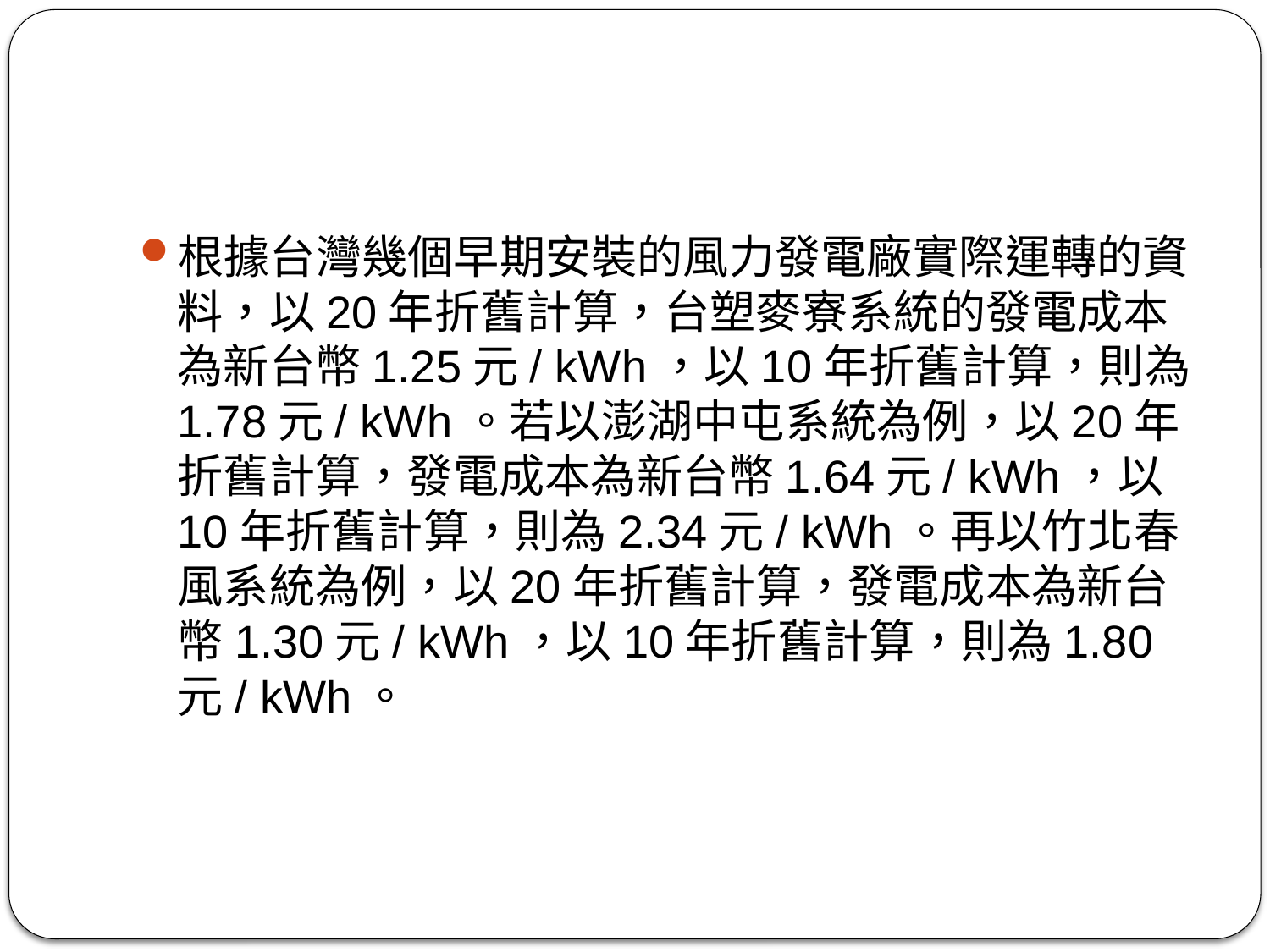

根據台灣幾個早期安裝的風力發電廠實際運轉的資料，以20年折舊計算，台塑麥寮系統的發電成本為新台幣1.25元/ kWh，以10年折舊計算，則為1.78元/ kWh。若以澎湖中屯系統為例，以20年折舊計算，發電成本為新台幣1.64元/ kWh，以10年折舊計算，則為2.34元/ kWh。再以竹北春風系統為例，以20年折舊計算，發電成本為新台幣1.30元/ kWh，以10年折舊計算，則為1.80元/ kWh。